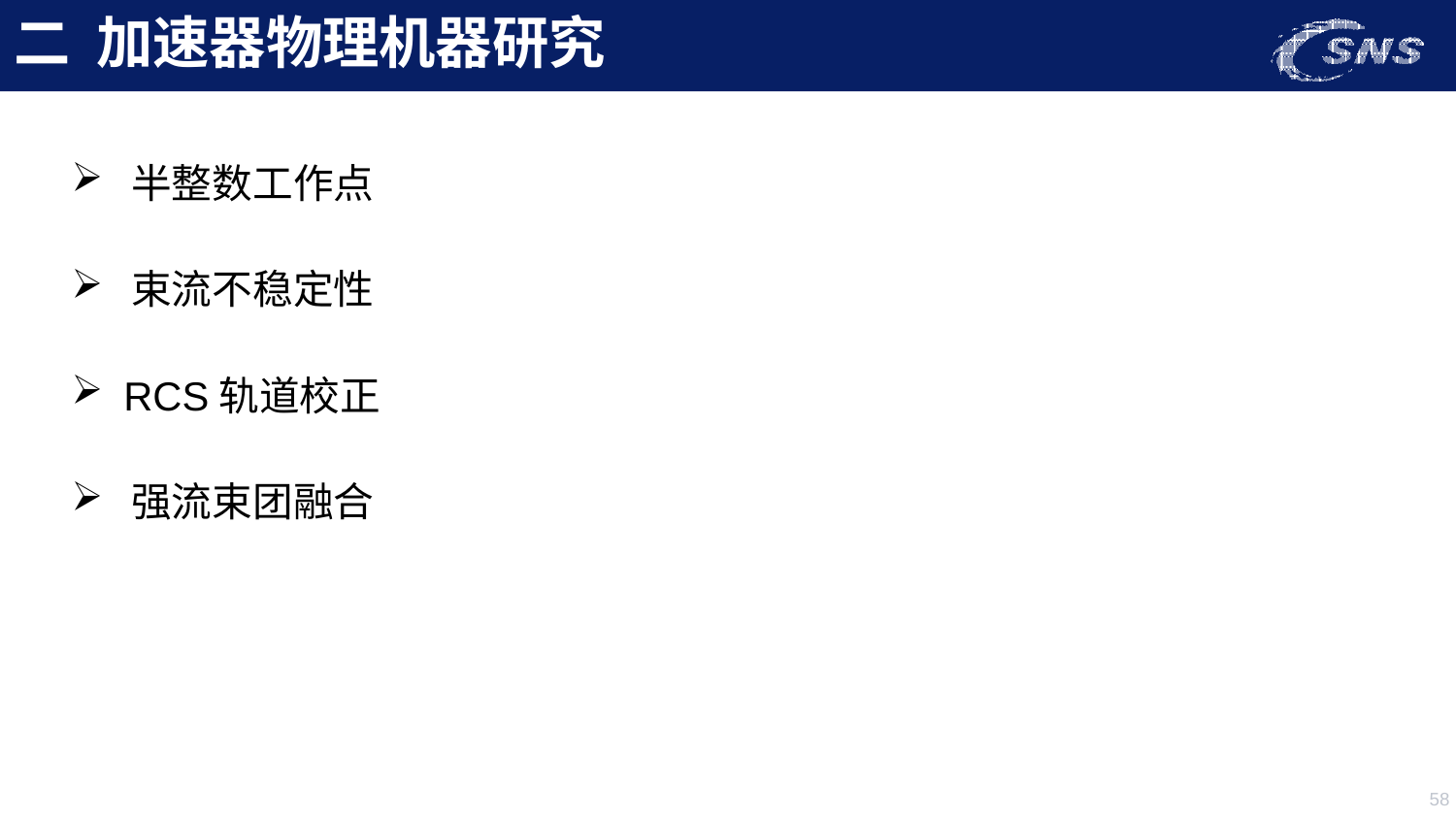

二  加速器物理机器研究
 半整数工作点
 束流不稳定性
 RCS轨道校正
 强流束团融合